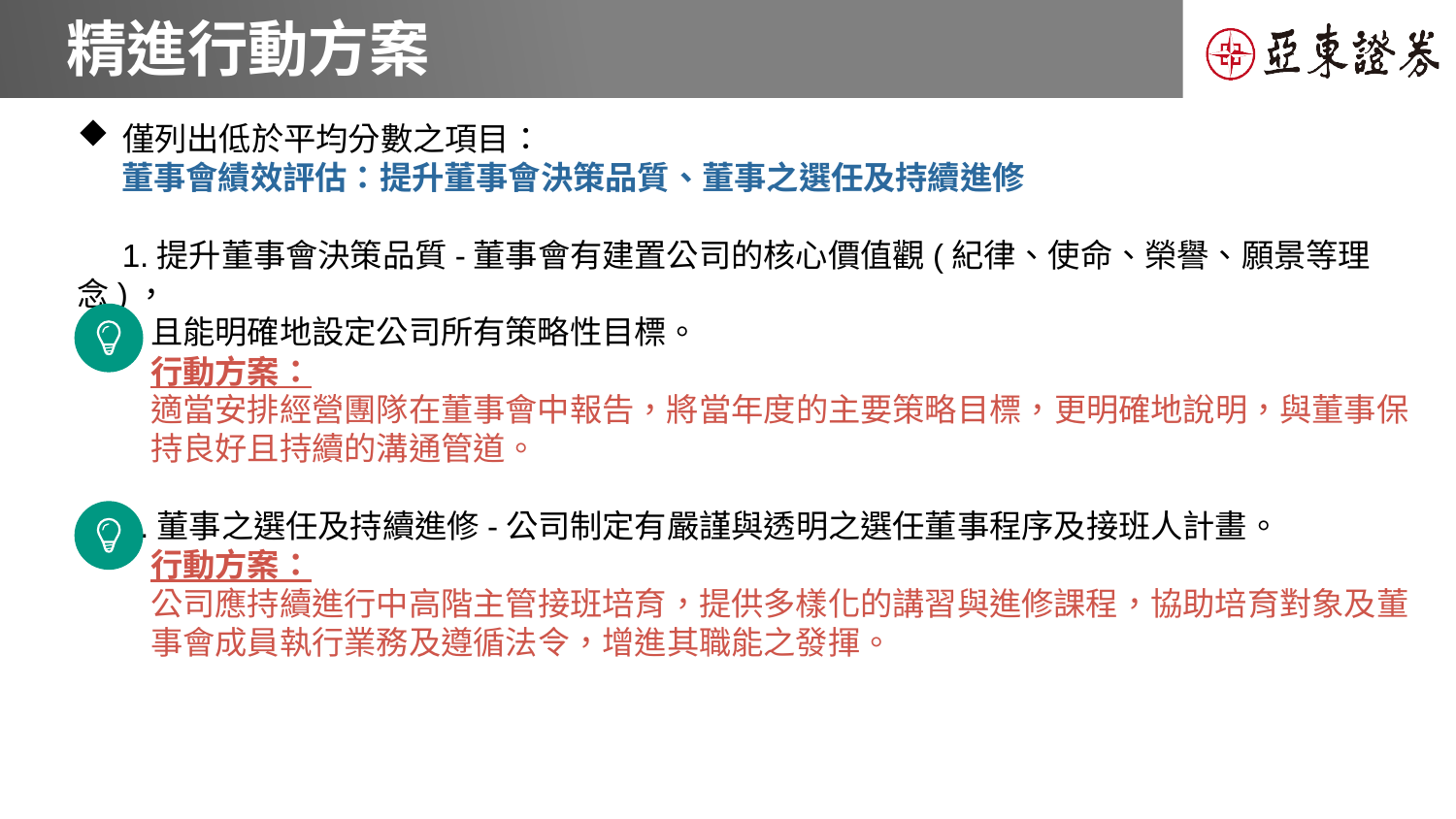

# 精進行動方案
僅列出低於平均分數之項目：
     董事會績效評估：提升董事會決策品質、董事之選任及持續進修

     1.提升董事會決策品質-董事會有建置公司的核心價值觀(紀律、使命、榮譽、願景等理念)，
         且能明確地設定公司所有策略性目標。
         行動方案：
         適當安排經營團隊在董事會中報告，將當年度的主要策略目標，更明確地說明，與董事保
         持良好且持續的溝通管道。

     2.董事之選任及持續進修-公司制定有嚴謹與透明之選任董事程序及接班人計畫。
         行動方案：
         公司應持續進行中高階主管接班培育，提供多樣化的講習與進修課程，協助培育對象及董
         事會成員執行業務及遵循法令，增進其職能之發揮。